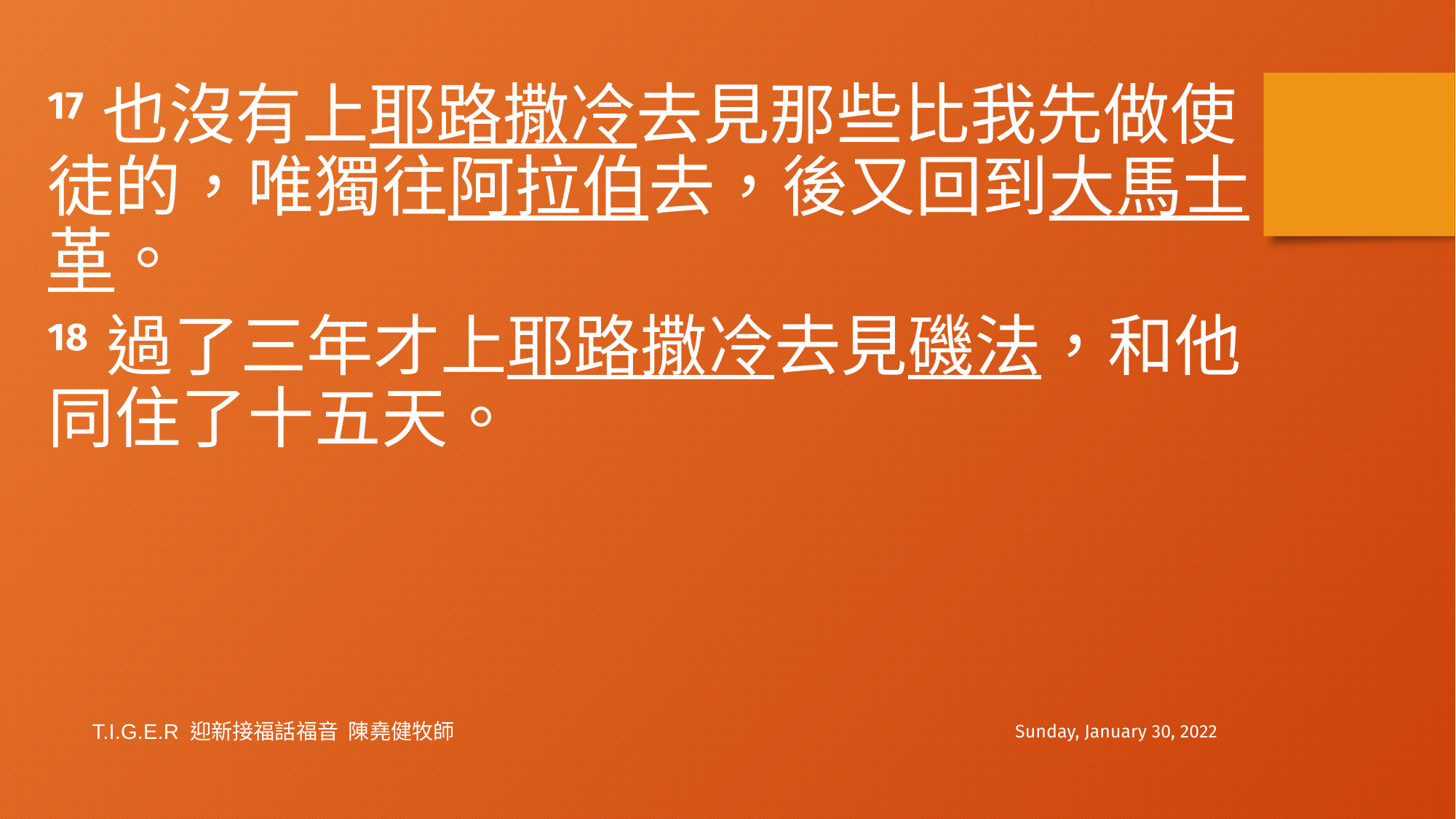

17 也沒有上耶路撒冷去見那些比我先做使徒的，唯獨往阿拉伯去，後又回到大馬士革。
18 過了三年才上耶路撒冷去見磯法，和他同住了十五天。

Sunday, January 30, 2022
T.I.G.E.R 迎新接福話福音  陳堯健牧師